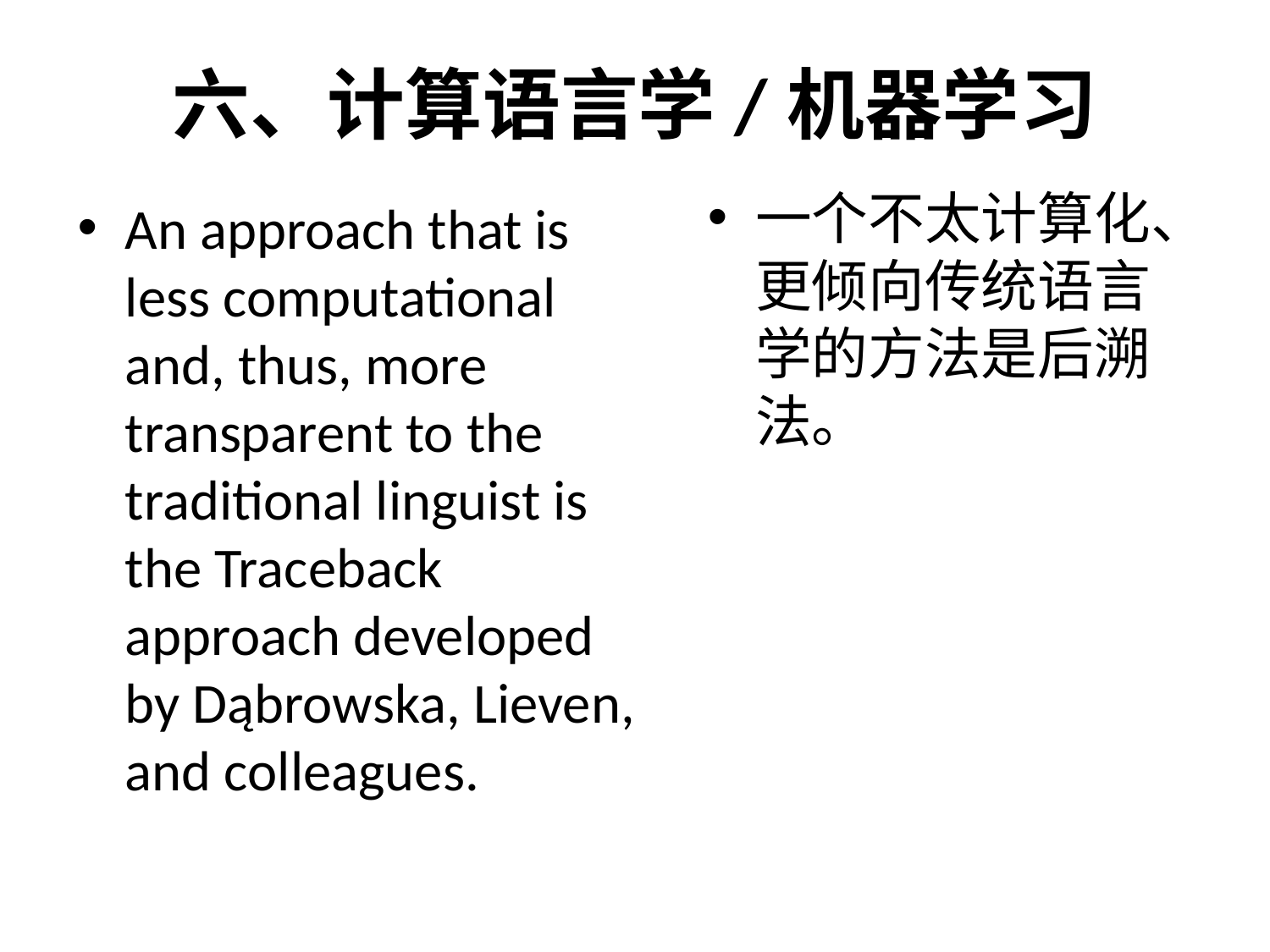

# 六、计算语言学/机器学习
一个不太计算化、更倾向传统语言学的方法是后溯法。
An approach that is less computational and, thus, more transparent to the traditional linguist is the Traceback approach developed by Dąbrowska, Lieven, and colleagues.